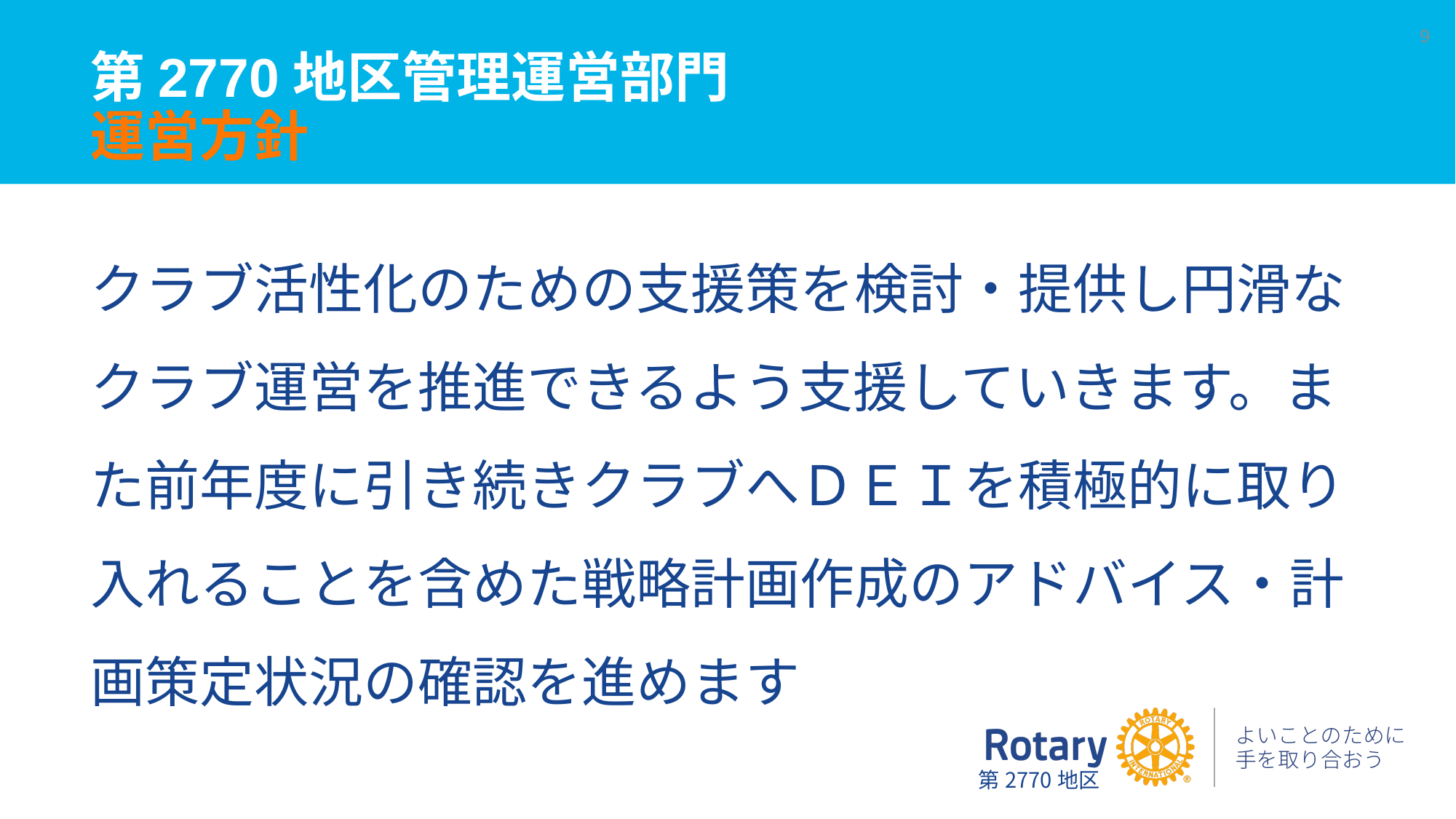

9
# 第2770地区管理運営部門 運営方針
クラブ活性化のための支援策を検討・提供し円滑なクラブ運営を推進できるよう支援していきます。また前年度に引き続きクラブへＤＥＩを積極的に取り入れることを含めた戦略計画作成のアドバイス・計画策定状況の確認を進めます